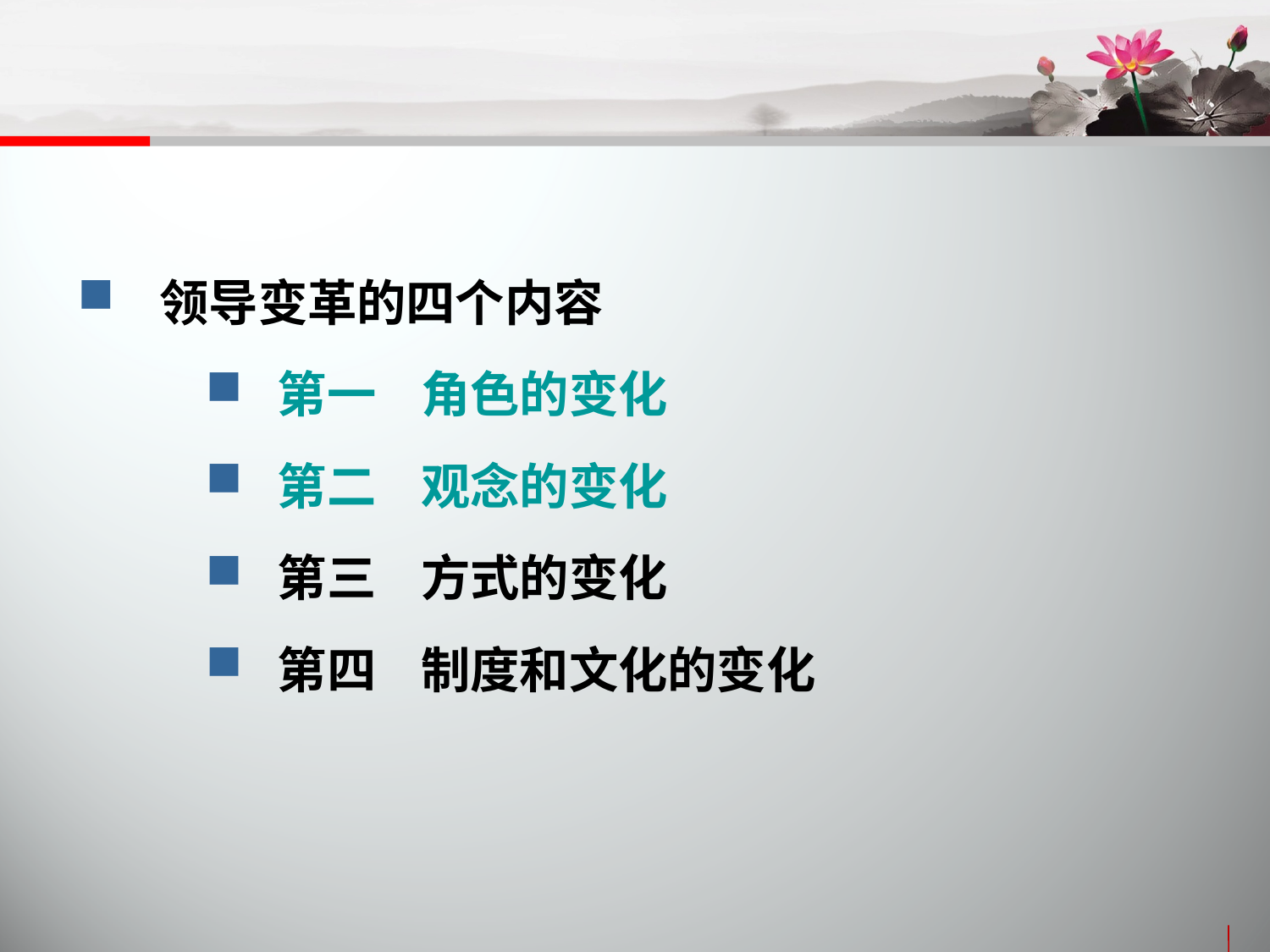

领导变革的四个内容
  第一    角色的变化
  第二    观念的变化
  第三    方式的变化
  第四    制度和文化的变化